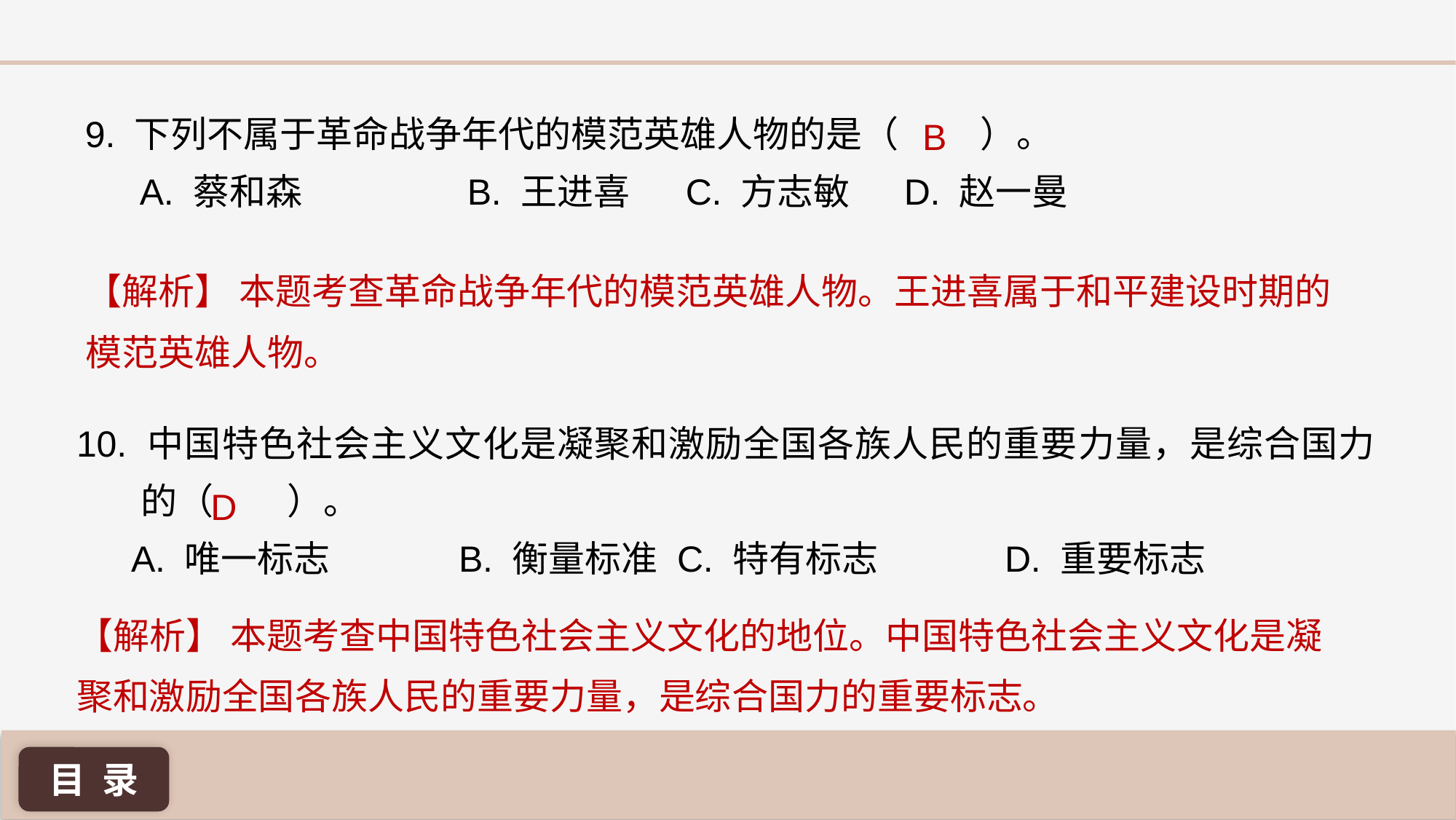

B
9. 下列不属于革命战争年代的模范英雄人物的是（          ）。
A. 蔡和森 		B. 王进喜 	C. 方志敏 	D. 赵一曼
【解析】 本题考查革命战争年代的模范英雄人物。王进喜属于和平建设时期的模范英雄人物。
10. 中国特色社会主义文化是凝聚和激励全国各族人民的重要力量，是综合国力的（         ）。
A. 唯一标志 		B. 衡量标准 	C. 特有标志 		D. 重要标志
D
【解析】 本题考查中国特色社会主义文化的地位。中国特色社会主义文化是凝聚和激励全国各族人民的重要力量，是综合国力的重要标志。